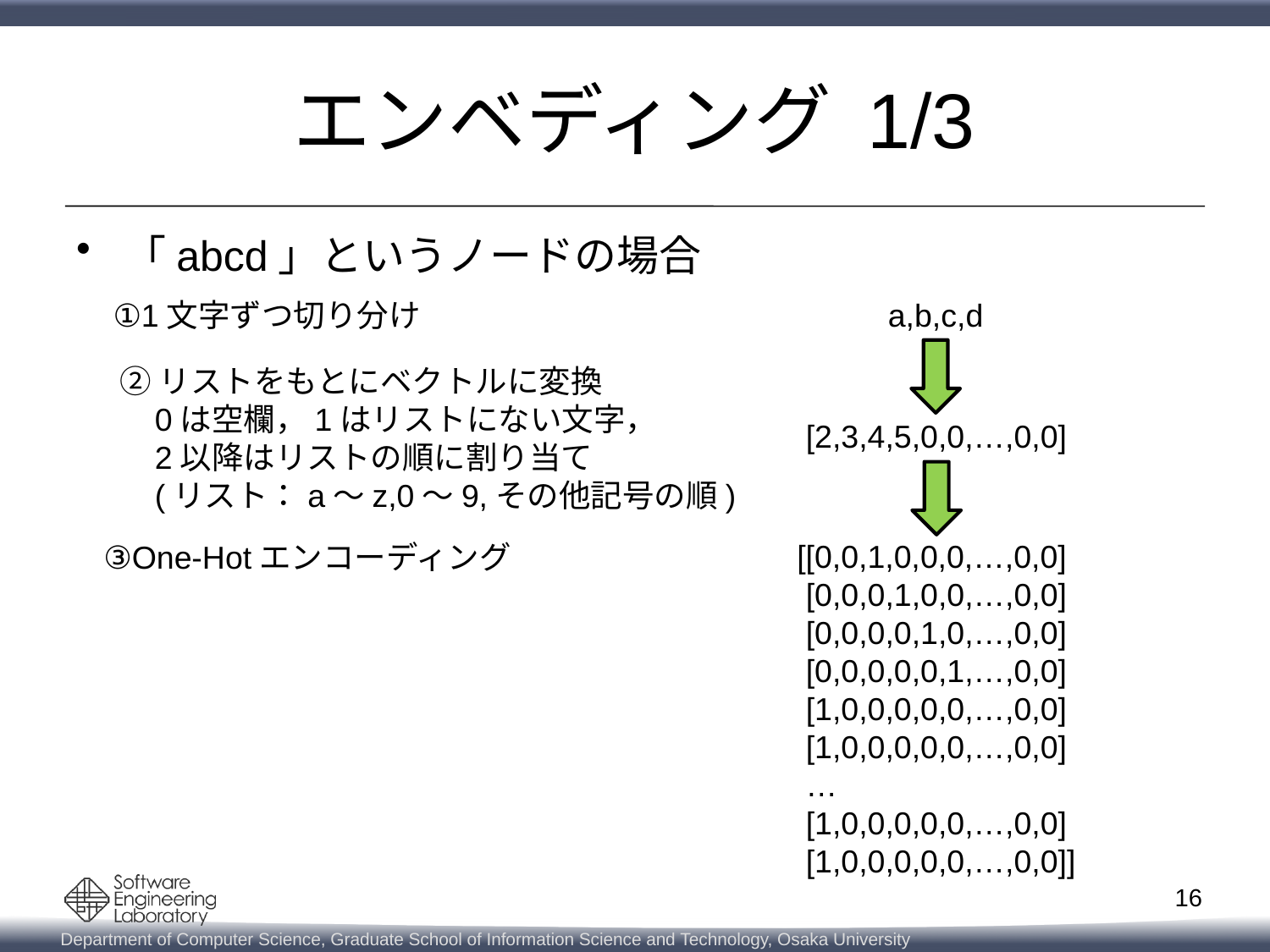

# エンベディング 1/3
「abcd」というノードの場合
a,b,c,d
①1文字ずつ切り分け

②リストをもとにベクトルに変換
    0は空欄，1はリストにない文字，
    2以降はリストの順に割り当て
    (リスト：a～z,0～9,その他記号の順)
[2,3,4,5,0,0,…,0,0]

[[0,0,1,0,0,0,…,0,0]
 [0,0,0,1,0,0,…,0,0]
 [0,0,0,0,1,0,…,0,0]
 [0,0,0,0,0,1,…,0,0]
 [1,0,0,0,0,0,…,0,0]
 [1,0,0,0,0,0,…,0,0]
 …
 [1,0,0,0,0,0,…,0,0]
 [1,0,0,0,0,0,…,0,0]]
③One-Hotエンコーディング
16